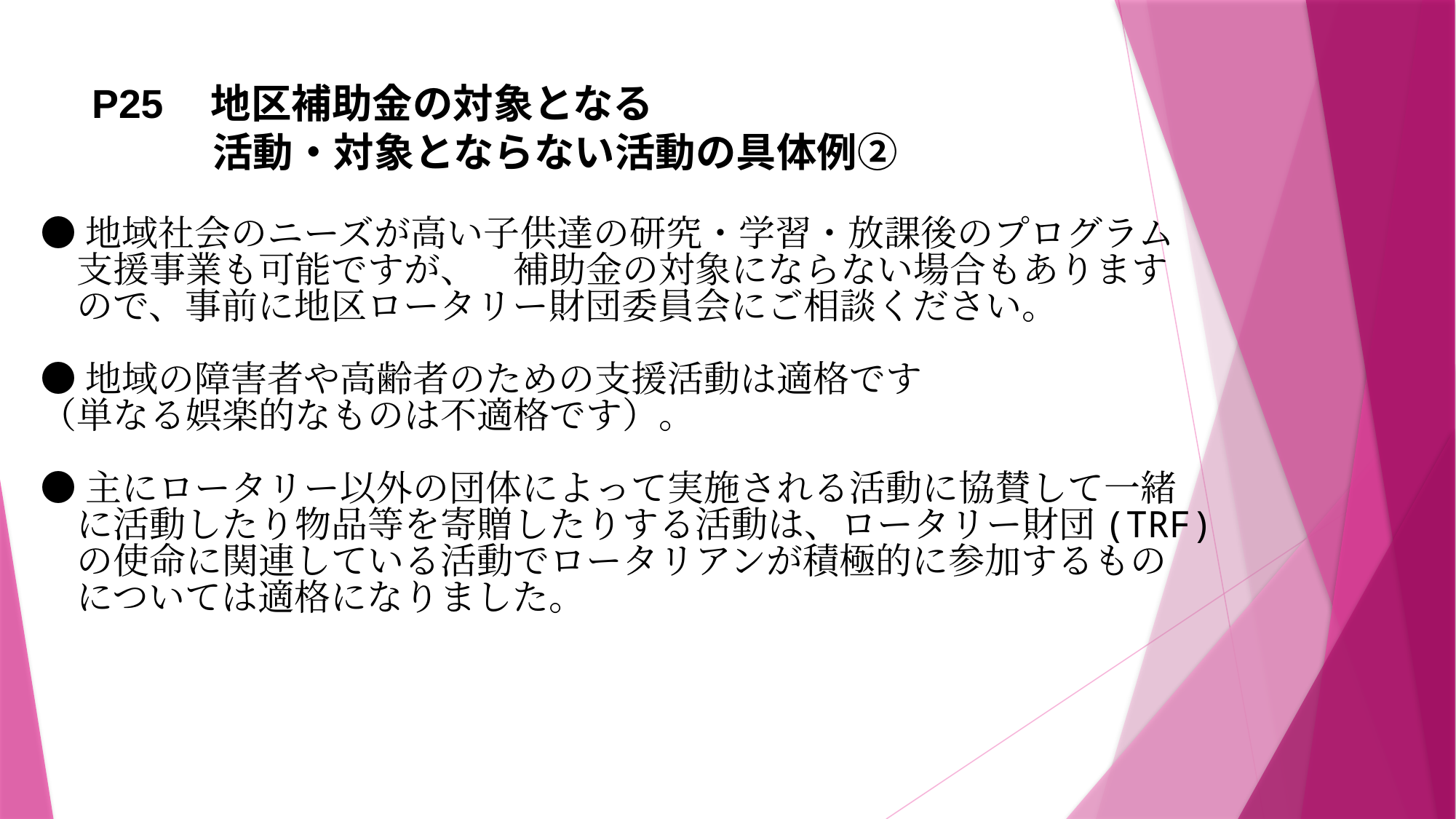

# P25　地区補助金の対象となる 　　　活動・対象とならない活動の具体例②
●地域社会のニーズが高い子供達の研究・学習・放課後のプログラム

　支援事業も可能ですが、　補助金の対象にならない場合もあります

　ので、事前に地区ロータリー財団委員会にご相談ください。

●地域の障害者や高齢者のための支援活動は適格です

（単なる娯楽的なものは不適格です）。

●主にロータリー以外の団体によって実施される活動に協賛して一緒

　に活動したり物品等を寄贈したりする活動は、ロータリー財団(TRF)

　の使命に関連している活動でロータリアンが積極的に参加するもの

　については適格になりました。